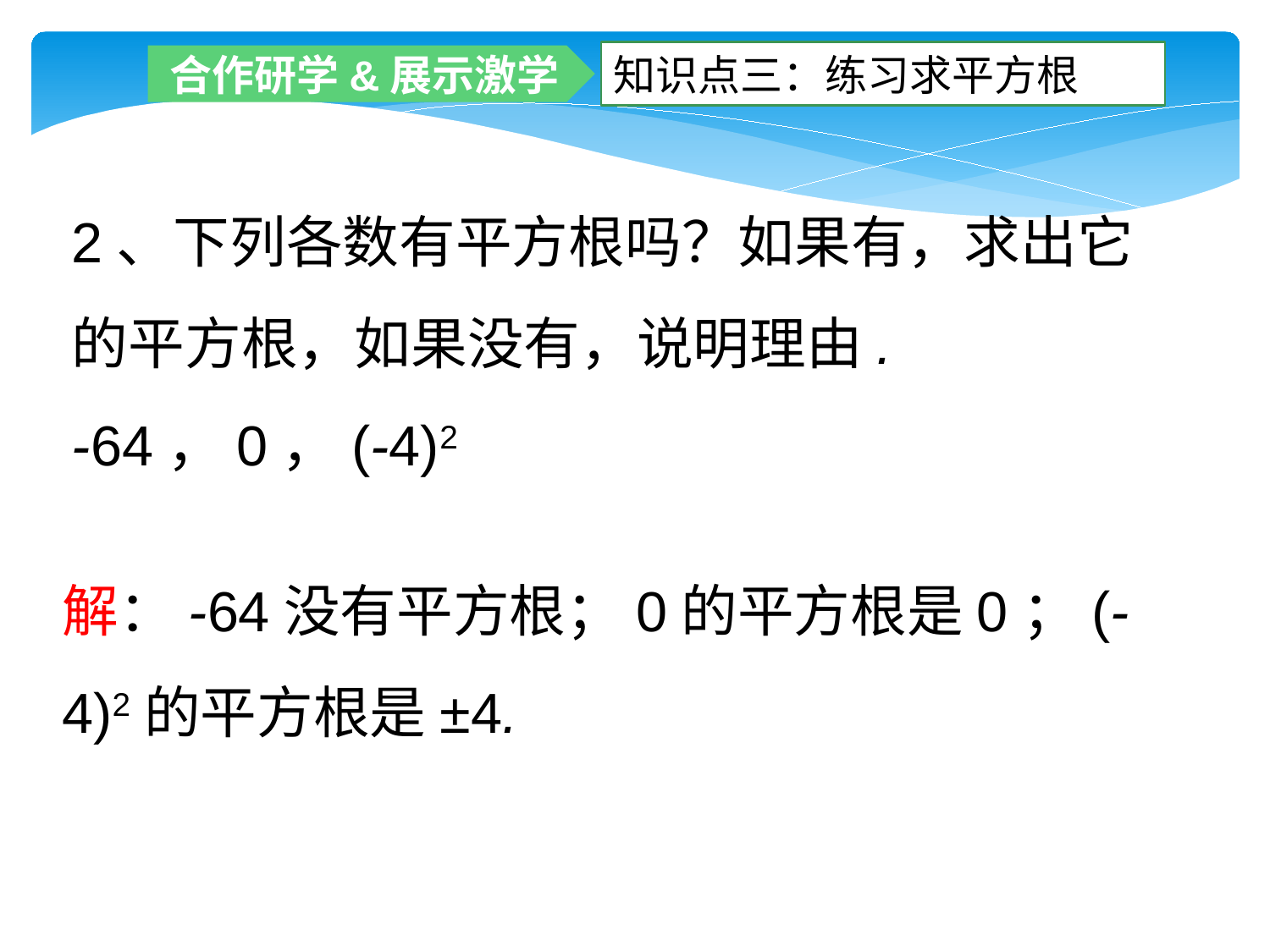

知识点三：练习求平方根
合作研学&展示激学
2、下列各数有平方根吗？如果有，求出它的平方根，如果没有，说明理由.
-64，0，(-4)2

解：-64没有平方根；0的平方根是0；(-4)2的平方根是±4.